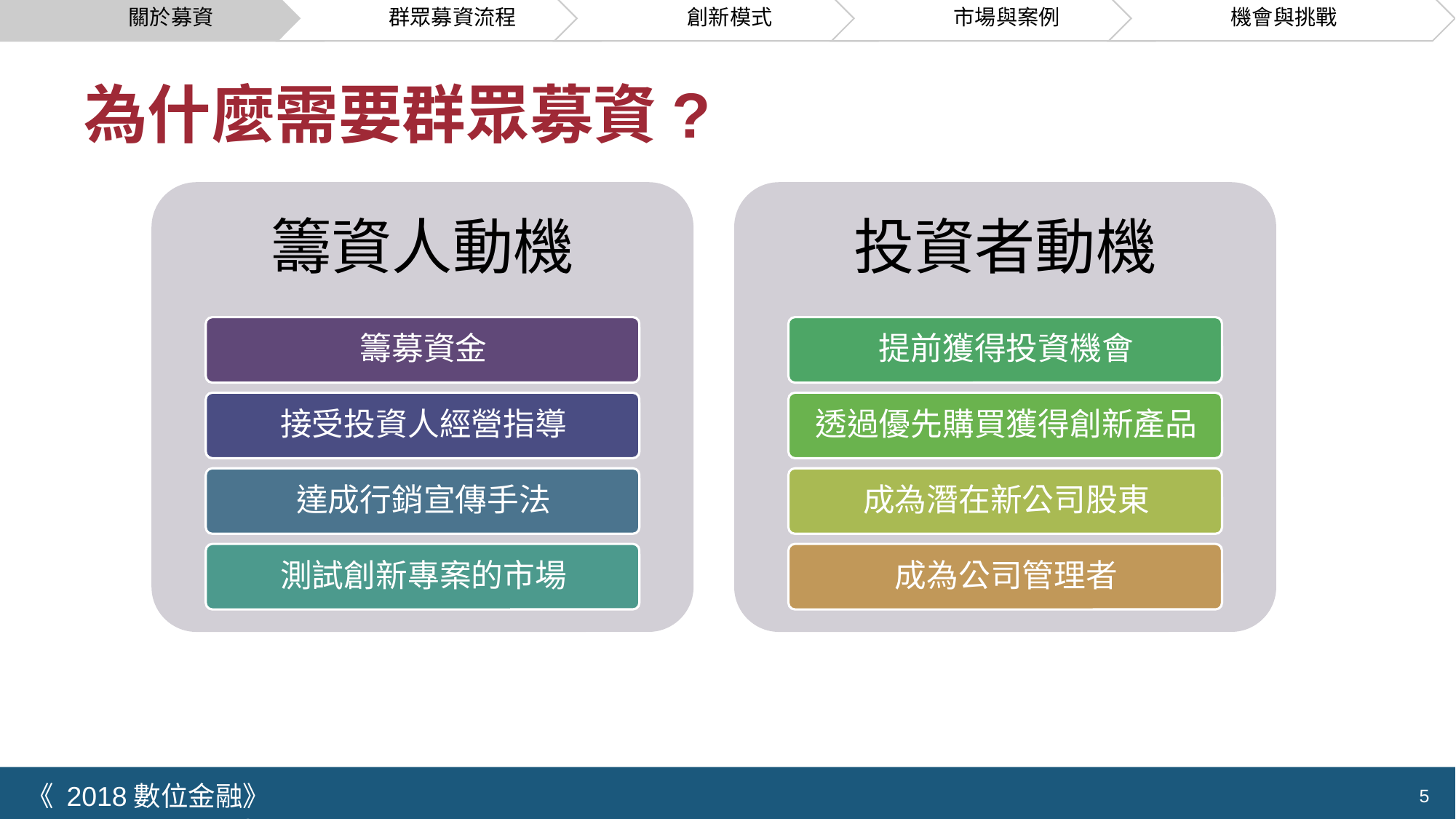

關於募資
群眾募資流程
創新模式
市場與案例
機會與挑戰
# 為什麼需要群眾募資?
籌資人動機
籌募資金
接受投資人經營指導
達成行銷宣傳手法
測試創新專案的市場
投資者動機
提前獲得投資機會
透過優先購買獲得創新產品
成為潛在新公司股東
成為公司管理者
《 2018數位金融》                                                                                                                                             	NCTU.IIM.IEBI Lab
5